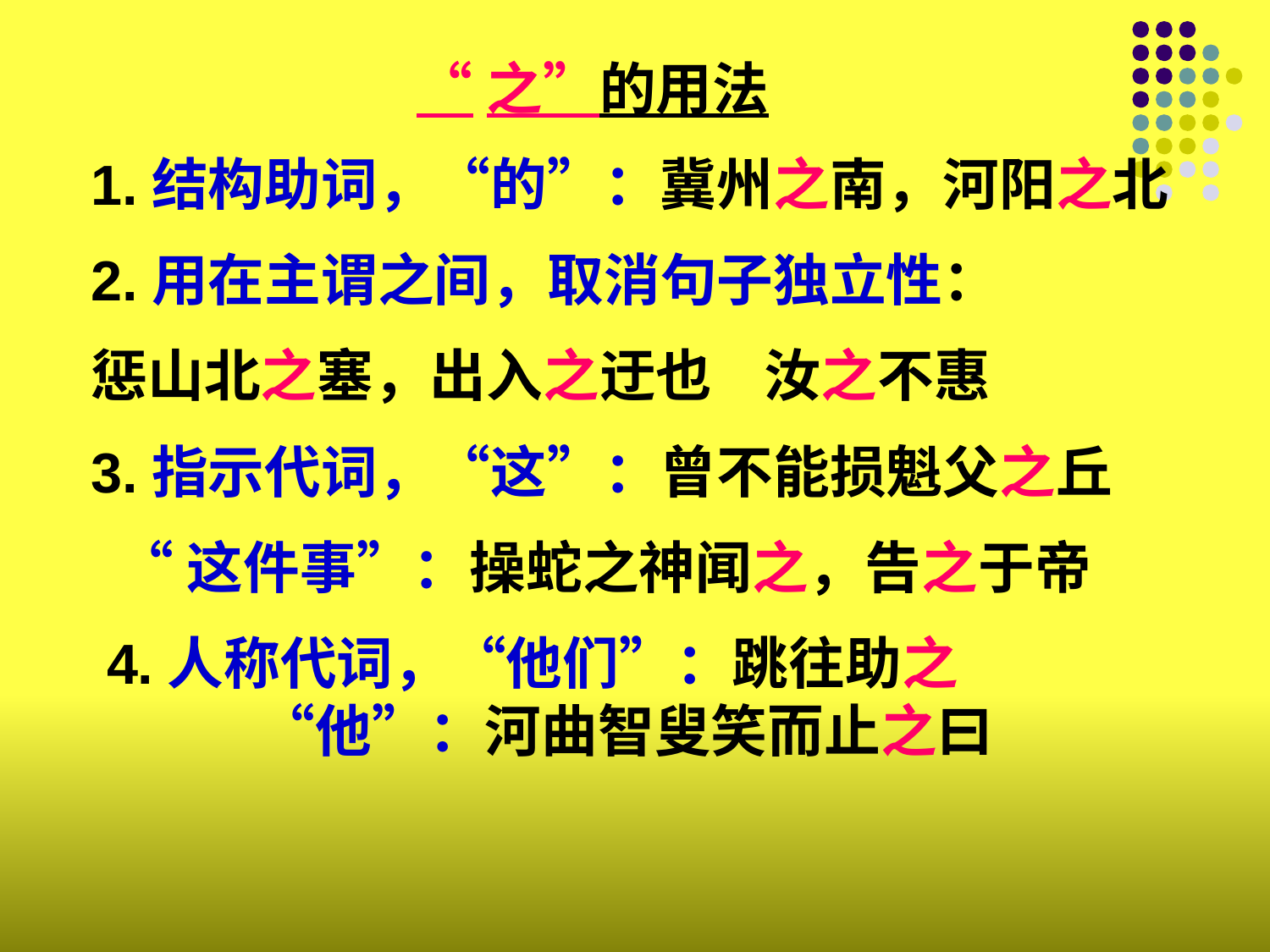

“之”的用法
1.结构助词，“的”：冀州之南，河阳之北
2.用在主谓之间，取消句子独立性：
惩山北之塞，出入之迂也    汝之不惠
3.指示代词，“这”：曾不能损魁父之丘
  “这件事”：操蛇之神闻之，告之于帝
 4.人称代词，“他们”：跳往助之                                 “他”：河曲智叟笑而止之曰